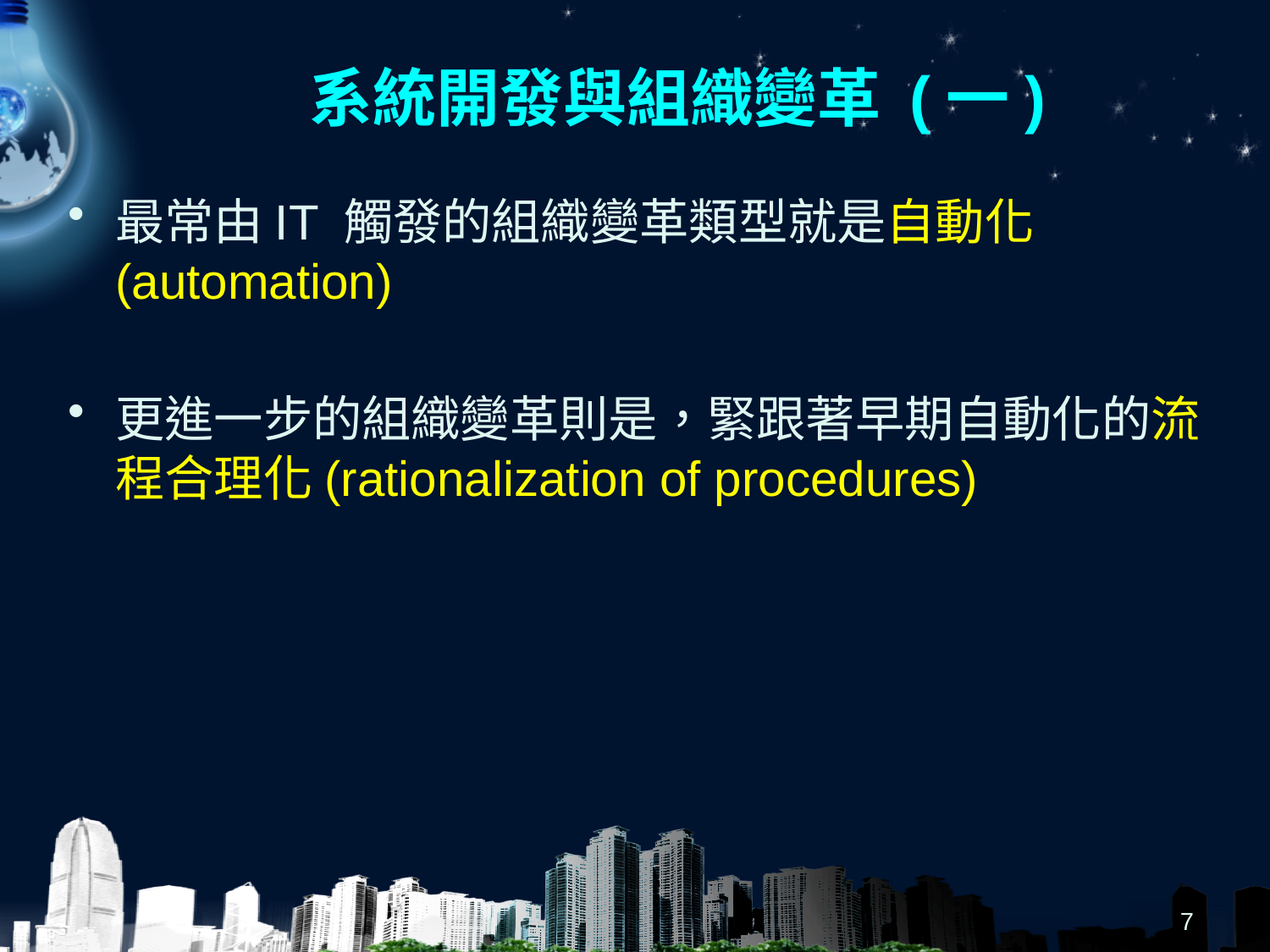

# 系統開發與組織變革 (一)
最常由IT 觸發的組織變革類型就是自動化(automation)

更進一步的組織變革則是，緊跟著早期自動化的流程合理化(rationalization of procedures)

7